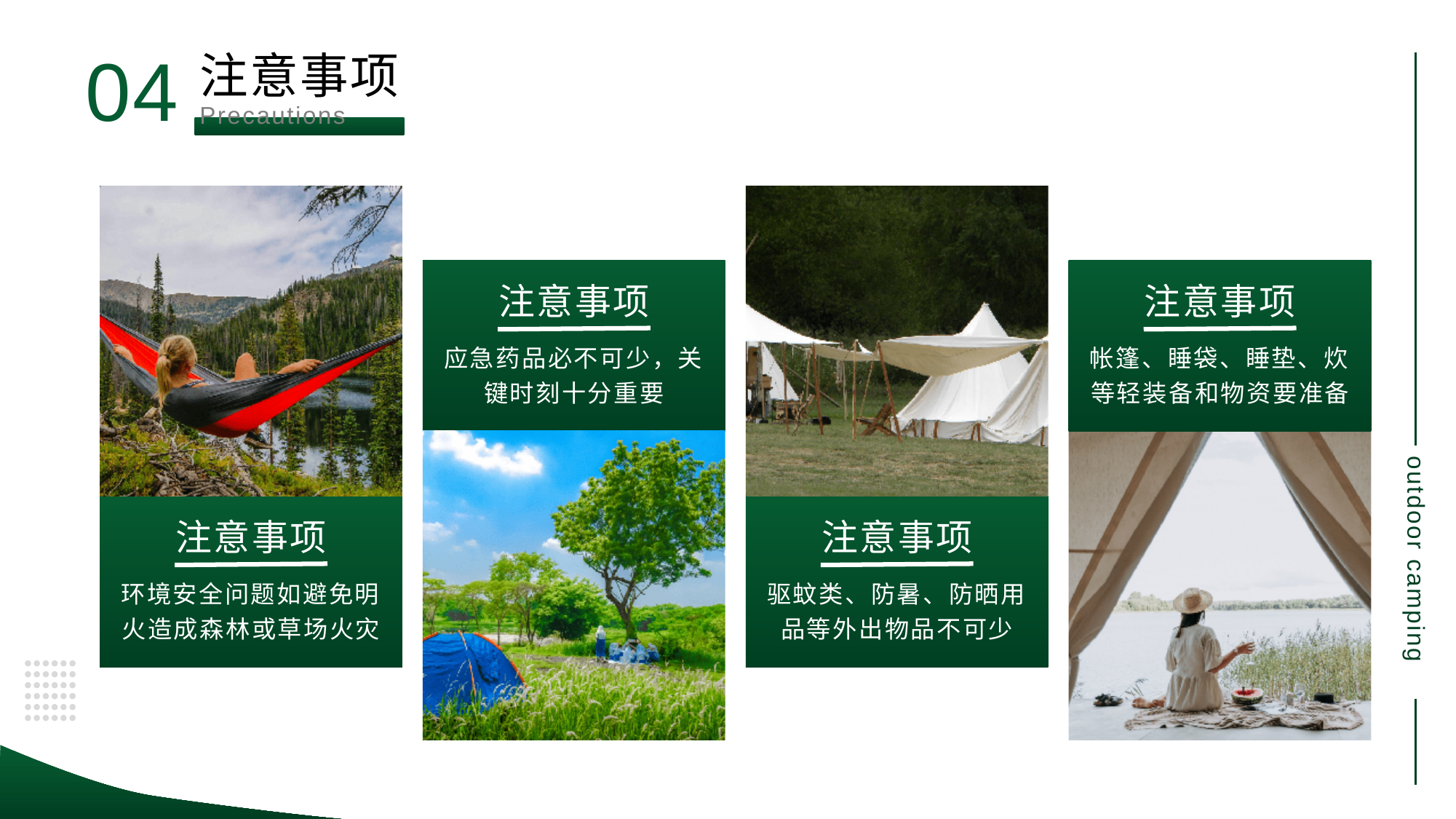

04
注意事项
Precautions

注意事项
注意事项
应急药品必不可少，关键时刻十分重要
帐篷、睡袋、睡垫、炊等轻装备和物资要准备

注意事项
注意事项
环境安全问题如避免明火造成森林或草场火灾
驱蚊类、防暑、防晒用品等外出物品不可少